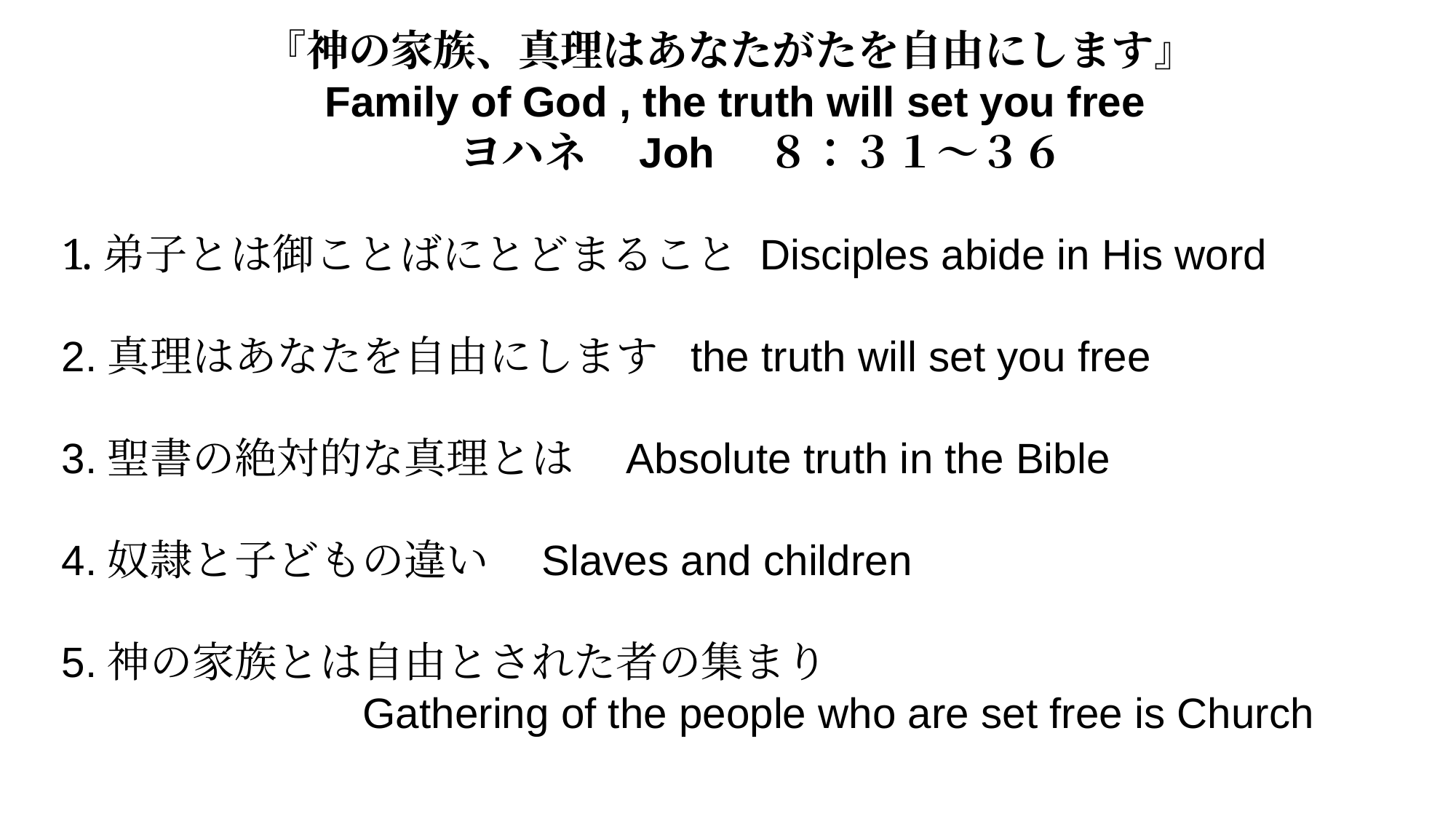

『神の家族、真理はあなたがたを自由にします』
Family of God , the truth will set you free
    ヨハネ　Joh　８：３１～３６

弟子とは御ことばにとどまること Disciples abide in His word

2.真理はあなたを自由にします  the truth will set you free

3.聖書の絶対的な真理とは　Absolute truth in the Bible

4.奴隷と子どもの違い　Slaves and children

5.神の家族とは自由とされた者の集まり
　　　               Gathering of the people who are set free is Church